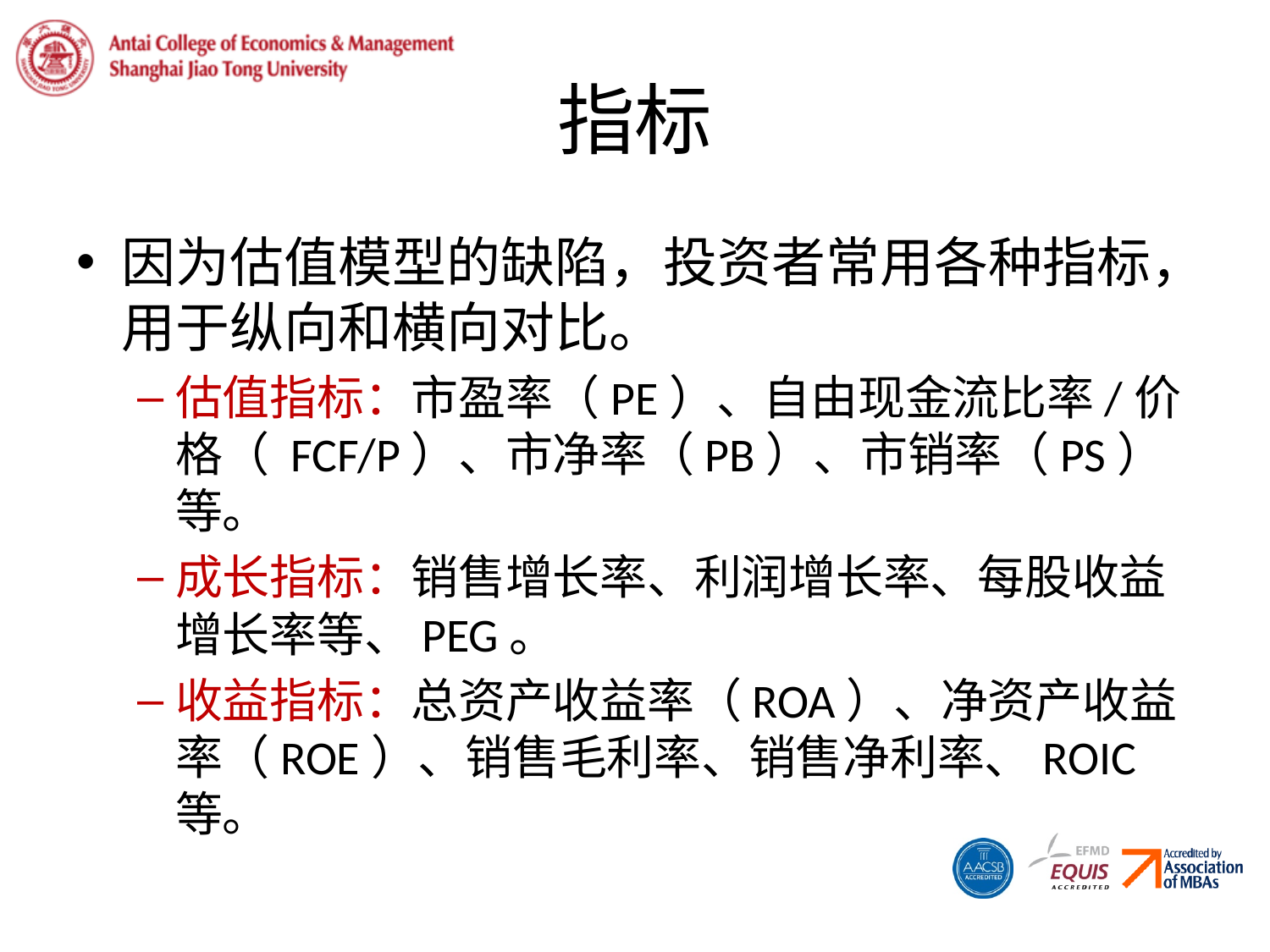

# 指标
因为估值模型的缺陷，投资者常用各种指标，用于纵向和横向对比。
估值指标：市盈率（PE）、自由现金流比率/价格（ FCF/P）、市净率（PB）、市销率（PS）等。
成长指标：销售增长率、利润增长率、每股收益增长率等、PEG。
收益指标：总资产收益率（ROA）、净资产收益率（ROE）、销售毛利率、销售净利率、ROIC等。